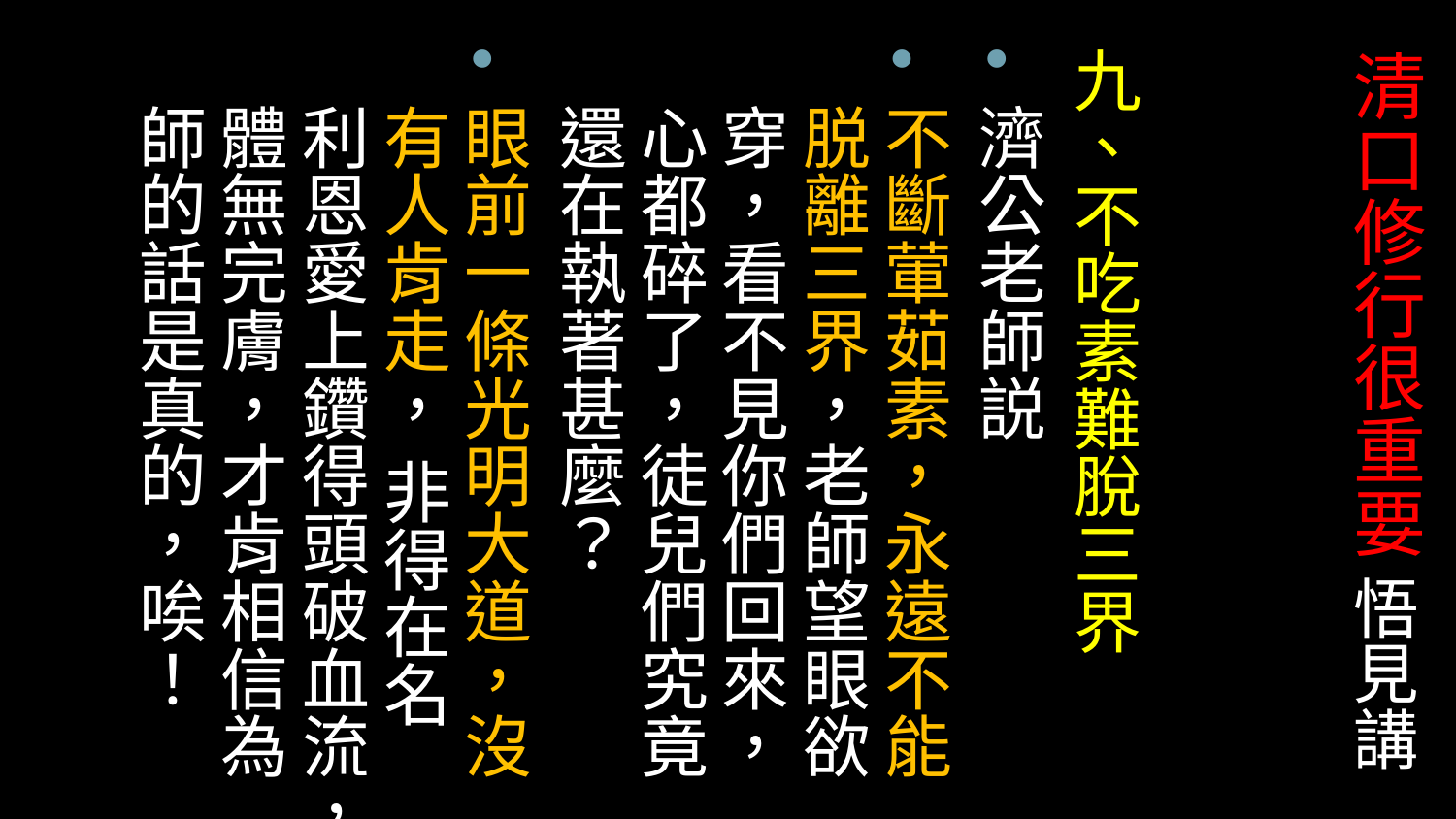

九、不吃素難脫三界
濟公老師説
不斷葷茹素，永遠不能脱離三界，老師望眼欲穿，看不見你們回來，心都碎了，徒兒們究竟還在執著甚麼？
眼前一條光明大道，沒有人肯走， 非得在名利恩愛上鑽得頭破血流，體無完膚，才肯相信為師的話是真的，唉！

# 清口修行很重要 悟見講